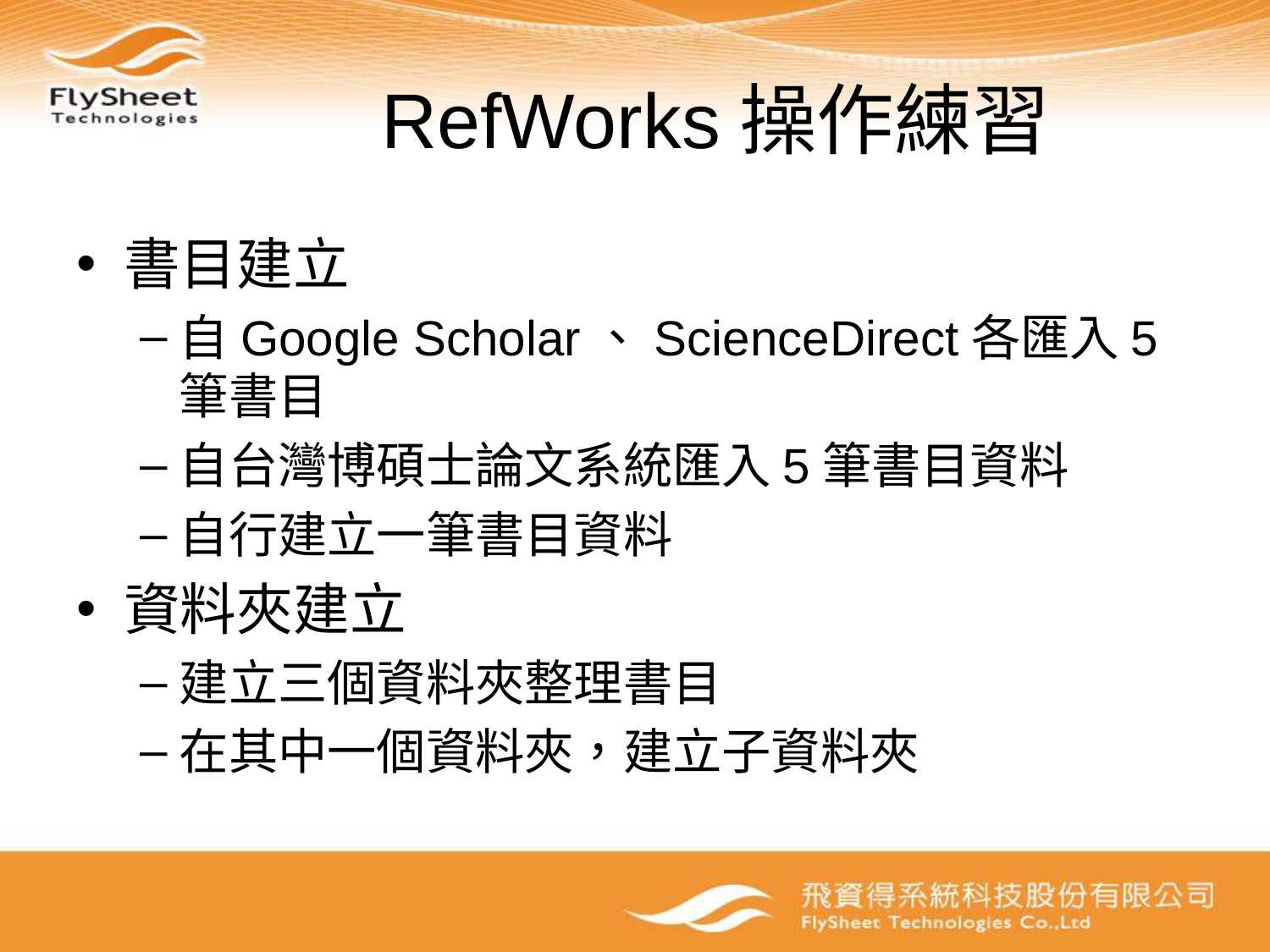

# RefWorks操作練習
書目建立
自Google Scholar、ScienceDirect各匯入5筆書目
自台灣博碩士論文系統匯入5筆書目資料
自行建立一筆書目資料
資料夾建立
建立三個資料夾整理書目
在其中一個資料夾，建立子資料夾